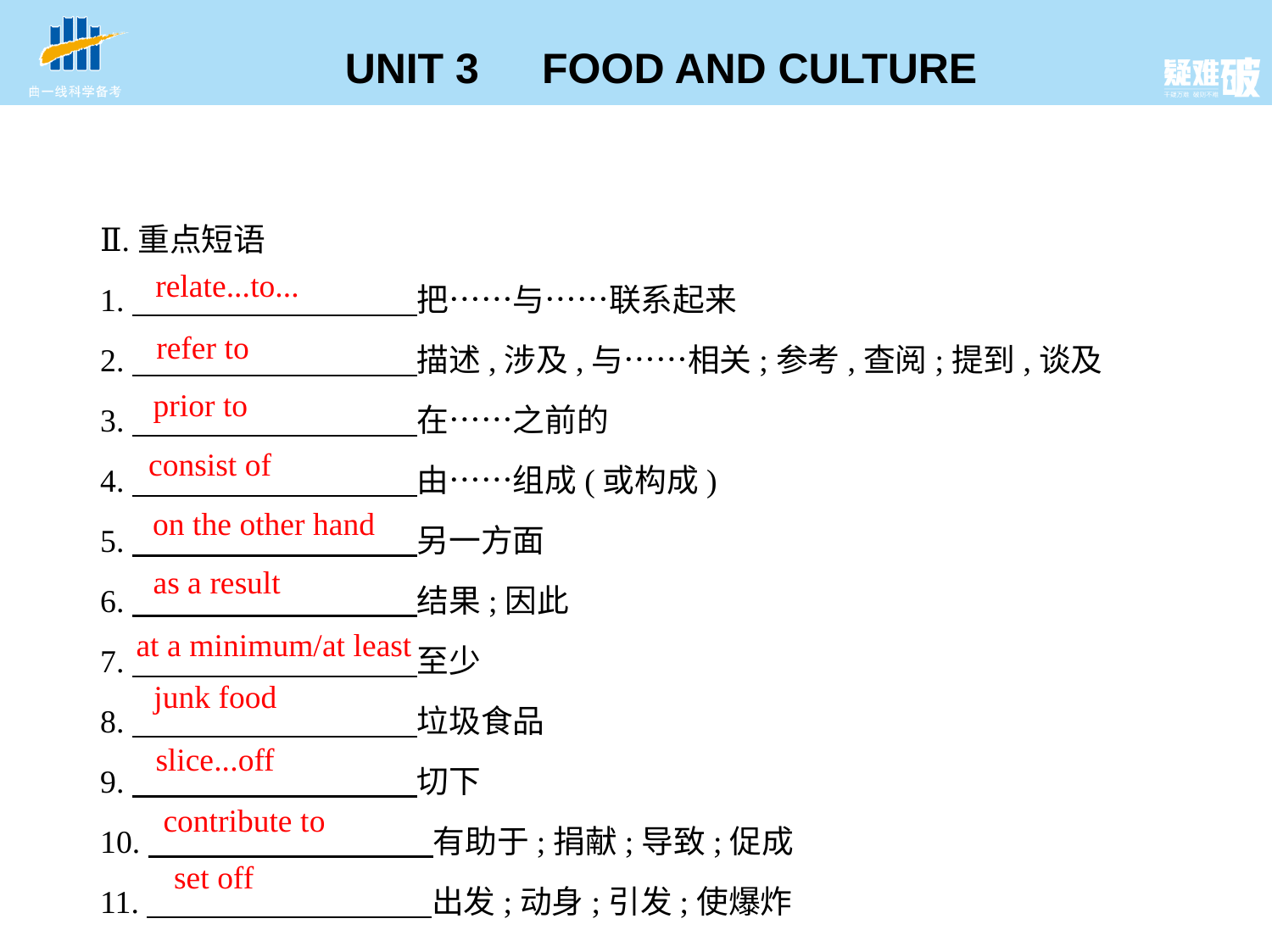

Ⅱ.重点短语
1.　　　　　　　　    把……与……联系起来
2.　　　　　　　　    描述,涉及,与……相关;参考,查阅;提到,谈及
3.　　　　　　　　    在……之前的
4.　　　　　　　　    由……组成(或构成)
5.　　　　　　　　    另一方面
6.　　　　　　　　    结果;因此
7.　　　　　　　　    至少
8.　　　　　　　　    垃圾食品
9.　　　　　　　　    切下
10.　　　　　　　　    有助于;捐献;导致;促成
11.　　　　　　　　    出发;动身;引发;使爆炸
relate...to...
refer to
prior to
consist of
on the other hand
as a result
at a minimum/at least
junk food
slice...off
contribute to
set off